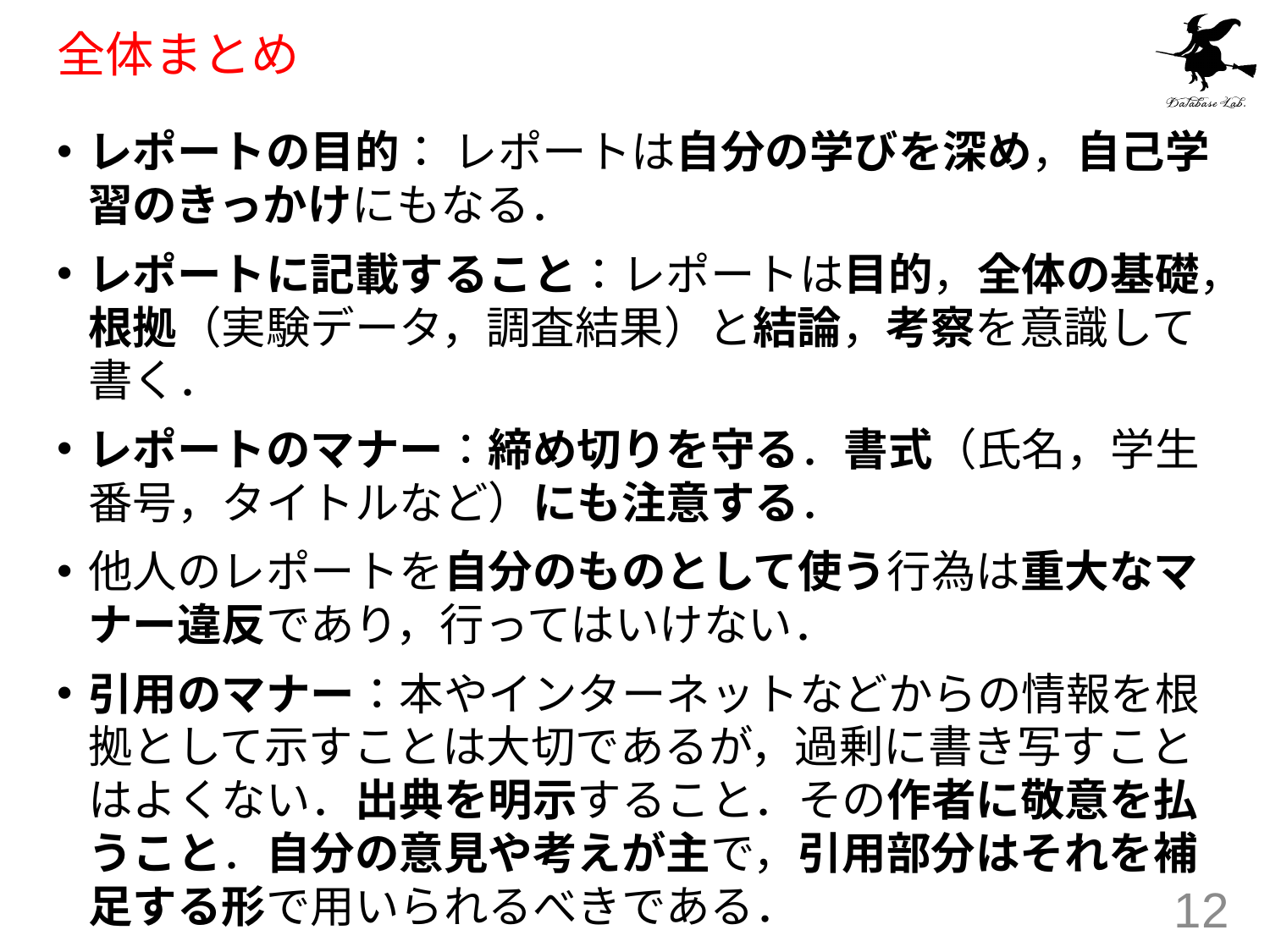

# 全体まとめ
レポートの目的： レポートは自分の学びを深め，自己学習のきっかけにもなる．
レポートに記載すること：レポートは目的，全体の基礎，根拠（実験データ，調査結果）と結論，考察を意識して書く．
レポートのマナー：締め切りを守る．書式（氏名，学生番号，タイトルなど）にも注意する．
他人のレポートを自分のものとして使う行為は重大なマナー違反であり，行ってはいけない．
引用のマナー：本やインターネットなどからの情報を根拠として示すことは大切であるが，過剰に書き写すことはよくない．出典を明示すること．その作者に敬意を払うこと．自分の意見や考えが主で，引用部分はそれを補足する形で用いられるべきである．

12